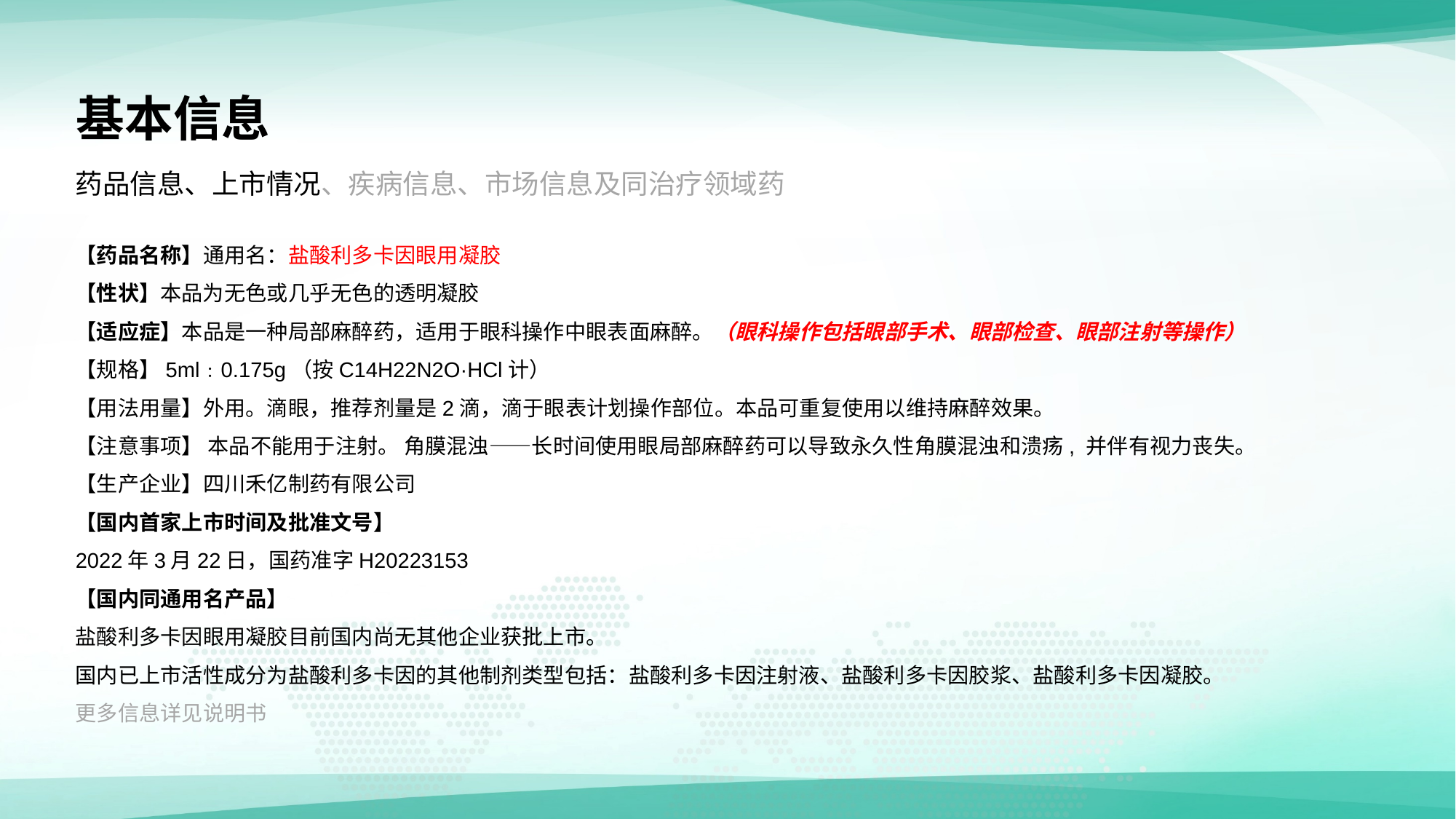

基本信息
药品信息、上市情况、疾病信息、市场信息及同治疗领域药
【药品名称】通用名：盐酸利多卡因眼用凝胶
【性状】本品为无色或几乎无色的透明凝胶
【适应症】本品是一种局部麻醉药，适用于眼科操作中眼表面麻醉。（眼科操作包括眼部手术、眼部检查、眼部注射等操作）
【规格】5ml﹕0.175g（按C14H22N2O·HCl计）
【用法用量】外用。滴眼，推荐剂量是2滴，滴于眼表计划操作部位。本品可重复使用以维持麻醉效果。
【注意事项】 本品不能用于注射。 角膜混浊——长时间使用眼局部麻醉药可以导致永久性角膜混浊和溃疡, 并伴有视力丧失。
【生产企业】四川禾亿制药有限公司
【国内首家上市时间及批准文号】
2022年3月22日，国药准字H20223153
【国内同通用名产品】
盐酸利多卡因眼用凝胶目前国内尚无其他企业获批上市。
国内已上市活性成分为盐酸利多卡因的其他制剂类型包括：盐酸利多卡因注射液、盐酸利多卡因胶浆、盐酸利多卡因凝胶。
更多信息详见说明书